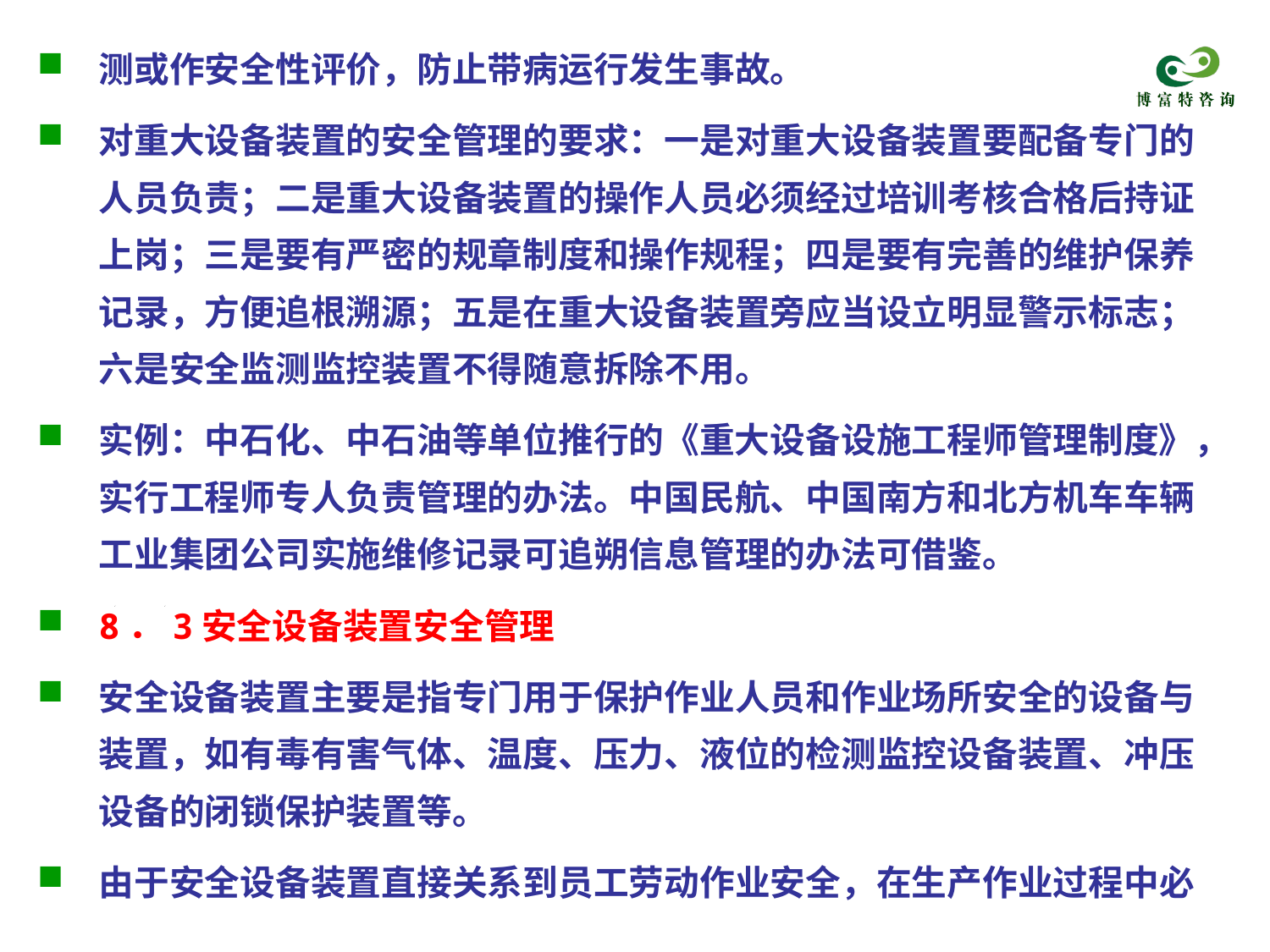

测或作安全性评价，防止带病运行发生事故。
对重大设备装置的安全管理的要求：一是对重大设备装置要配备专门的人员负责；二是重大设备装置的操作人员必须经过培训考核合格后持证上岗；三是要有严密的规章制度和操作规程；四是要有完善的维护保养记录，方便追根溯源；五是在重大设备装置旁应当设立明显警示标志；六是安全监测监控装置不得随意拆除不用。
实例：中石化、中石油等单位推行的《重大设备设施工程师管理制度》，实行工程师专人负责管理的办法。中国民航、中国南方和北方机车车辆工业集团公司实施维修记录可追朔信息管理的办法可借鉴。
8．3安全设备装置安全管理
安全设备装置主要是指专门用于保护作业人员和作业场所安全的设备与装置，如有毒有害气体、温度、压力、液位的检测监控设备装置、冲压设备的闭锁保护装置等。
由于安全设备装置直接关系到员工劳动作业安全，在生产作业过程中必